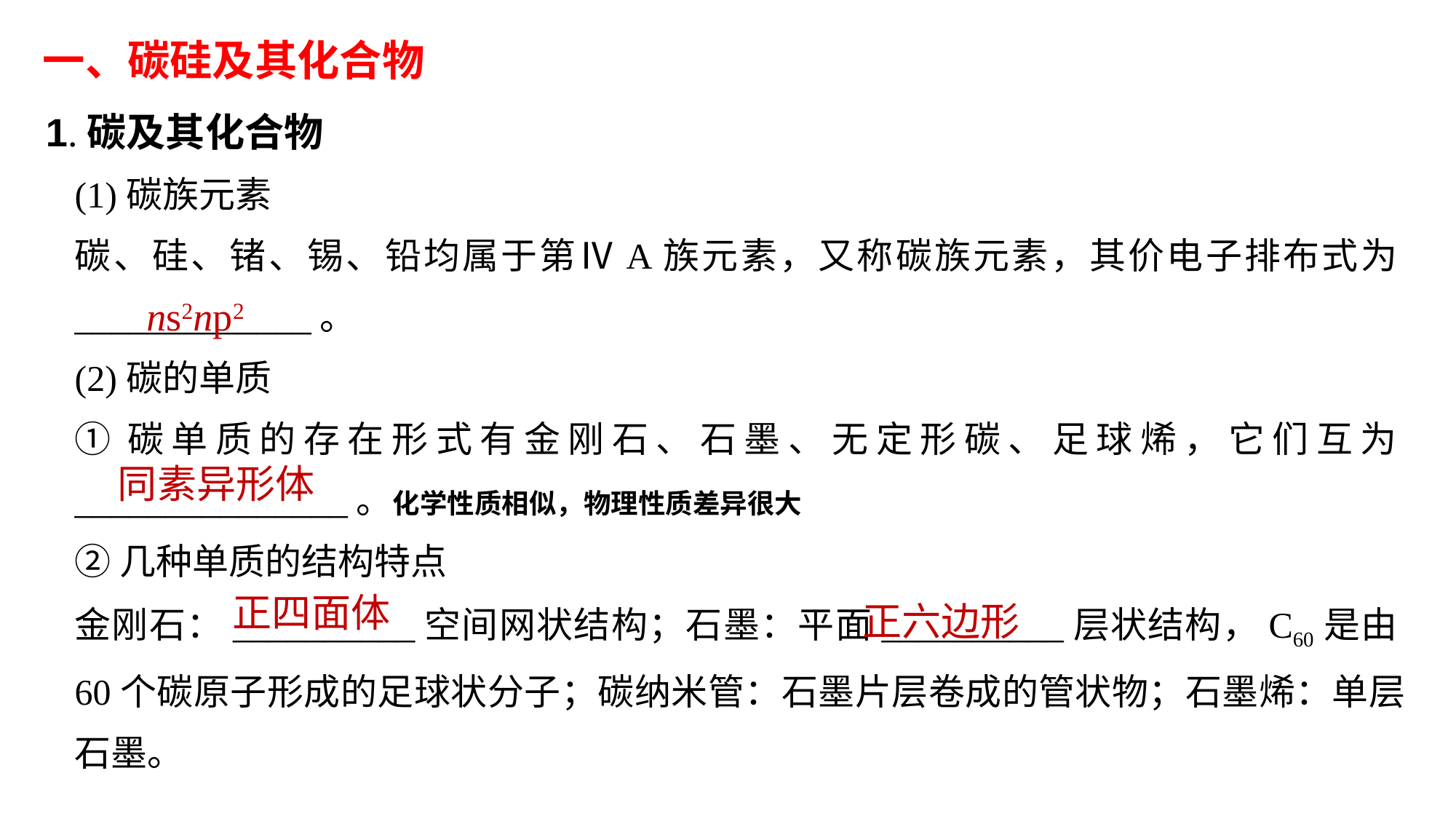

一、碳硅及其化合物
1.碳及其化合物
(1)碳族元素
碳、硅、锗、锡、铅均属于第ⅣA族元素，又称碳族元素，其价电子排布式为_____________。
(2)碳的单质
①碳单质的存在形式有金刚石、石墨、无定形碳、足球烯，它们互为_______________。化学性质相似，物理性质差异很大
②几种单质的结构特点
金刚石：__________空间网状结构；石墨：平面__________层状结构，C60是由60个碳原子形成的足球状分子；碳纳米管：石墨片层卷成的管状物；石墨烯：单层石墨。
ns2np2
同素异形体
正四面体
正六边形